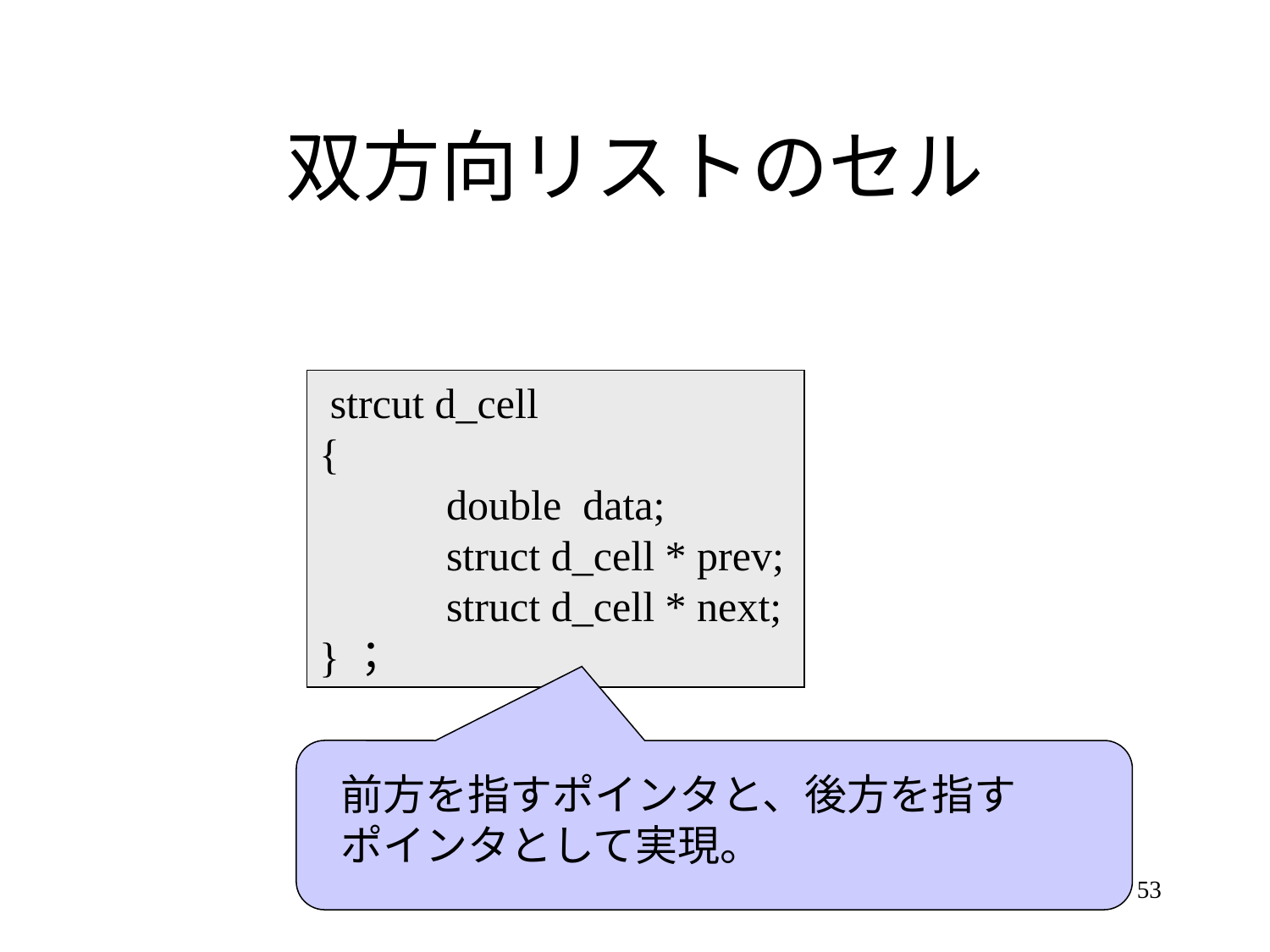

# 双方向リストのセル

 strcut d_cell
{
	double  data;
	struct d_cell * prev;
	struct d_cell * next;
}；

前方を指すポインタと、後方を指すポインタとして実現。
53